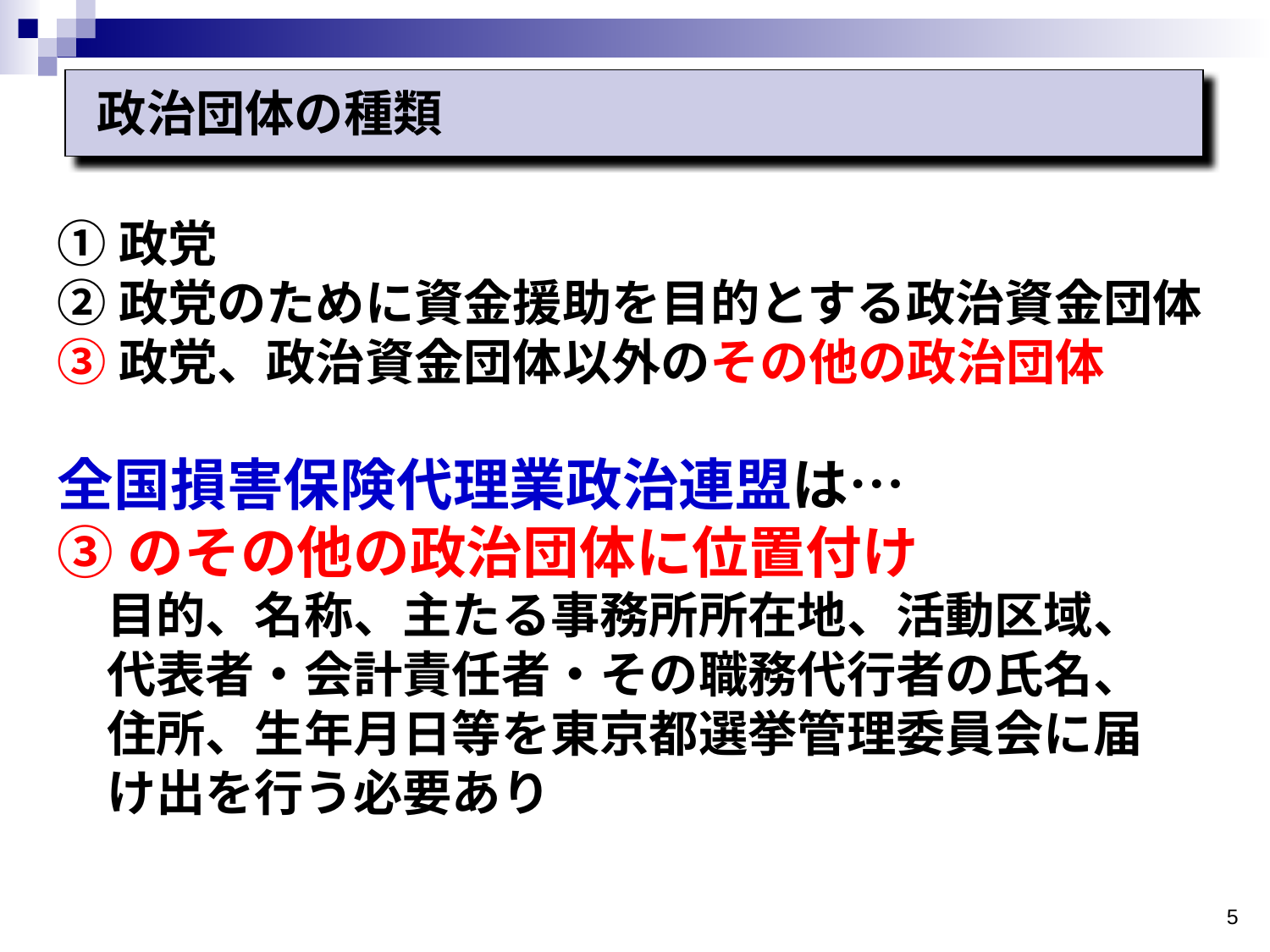

政治団体の種類
①政党
②政党のために資金援助を目的とする政治資金団体
③政党、政治資金団体以外のその他の政治団体

全国損害保険代理業政治連盟は…
③のその他の政治団体に位置付け
　目的、名称、主たる事務所所在地、活動区域、
　代表者・会計責任者・その職務代行者の氏名、
　住所、生年月日等を東京都選挙管理委員会に届
　け出を行う必要あり
5